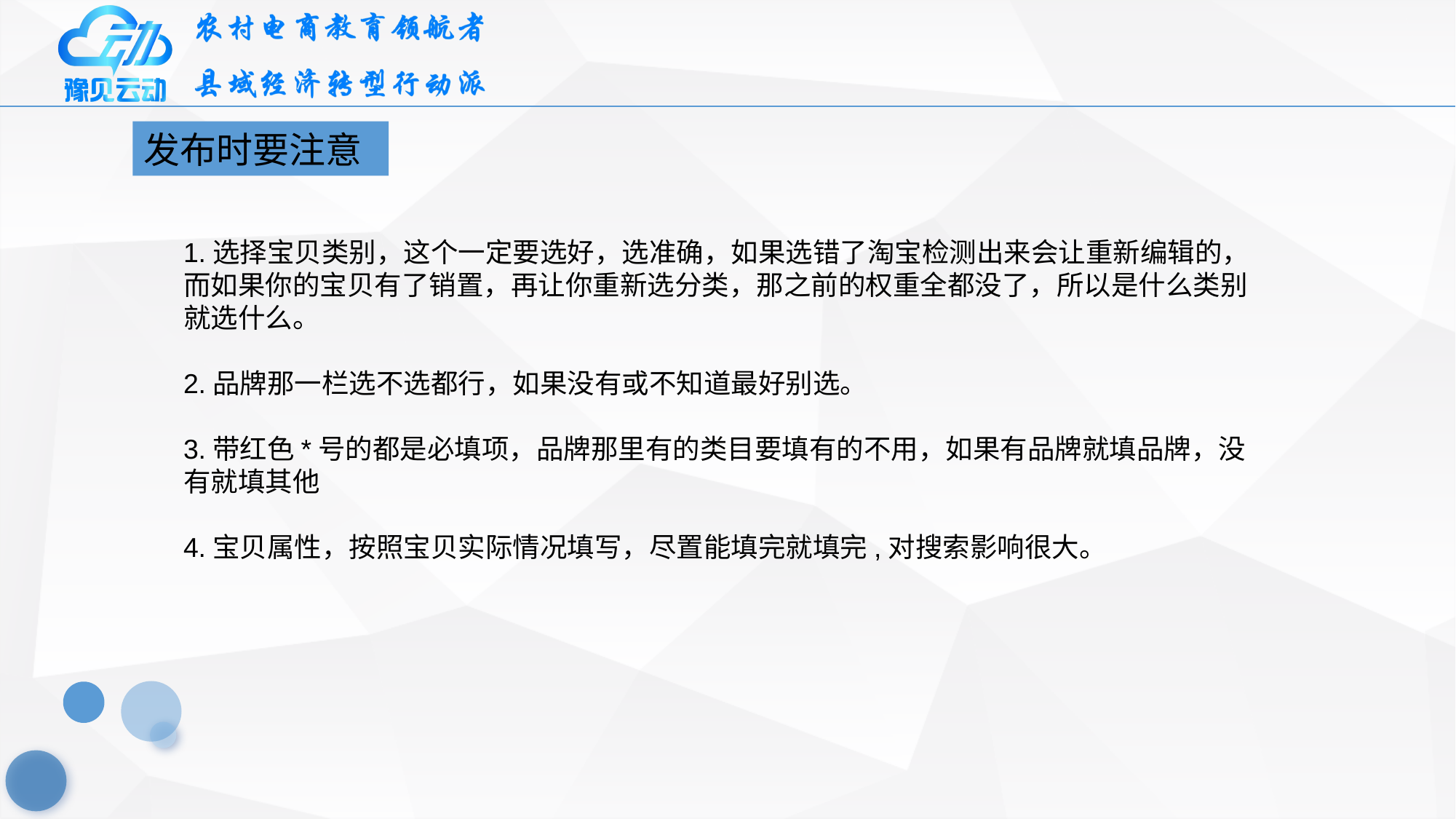

发布时要注意
1.选择宝贝类别，这个一定要选好，选准确，如果选错了淘宝检测出来会让重新编辑的，而如果你的宝贝有了销置，再让你重新选分类，那之前的权重全都没了，所以是什么类别就选什么。

2.品牌那一栏选不选都行，如果没有或不知道最好别选。

3.带红色*号的都是必填项，品牌那里有的类目要填有的不用，如果有品牌就填品牌，没有就填其他

4.宝贝属性，按照宝贝实际情况填写，尽置能填完就填完,对搜索影响很大。